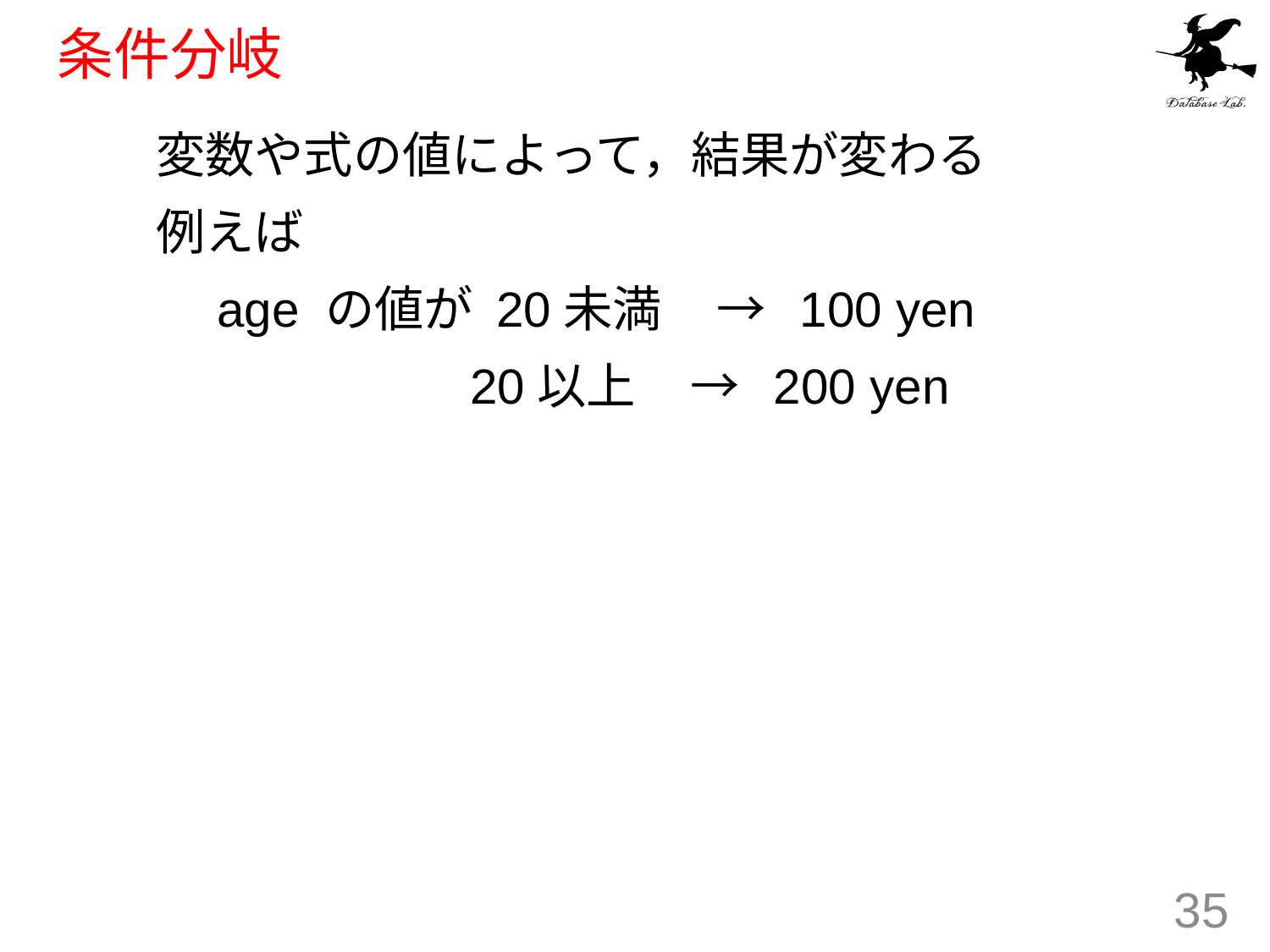

# 条件分岐
　　変数や式の値によって，結果が変わる
　　例えば
　　　age の値が 20未満     →  100 yen
                              20以上     →  200 yen
35